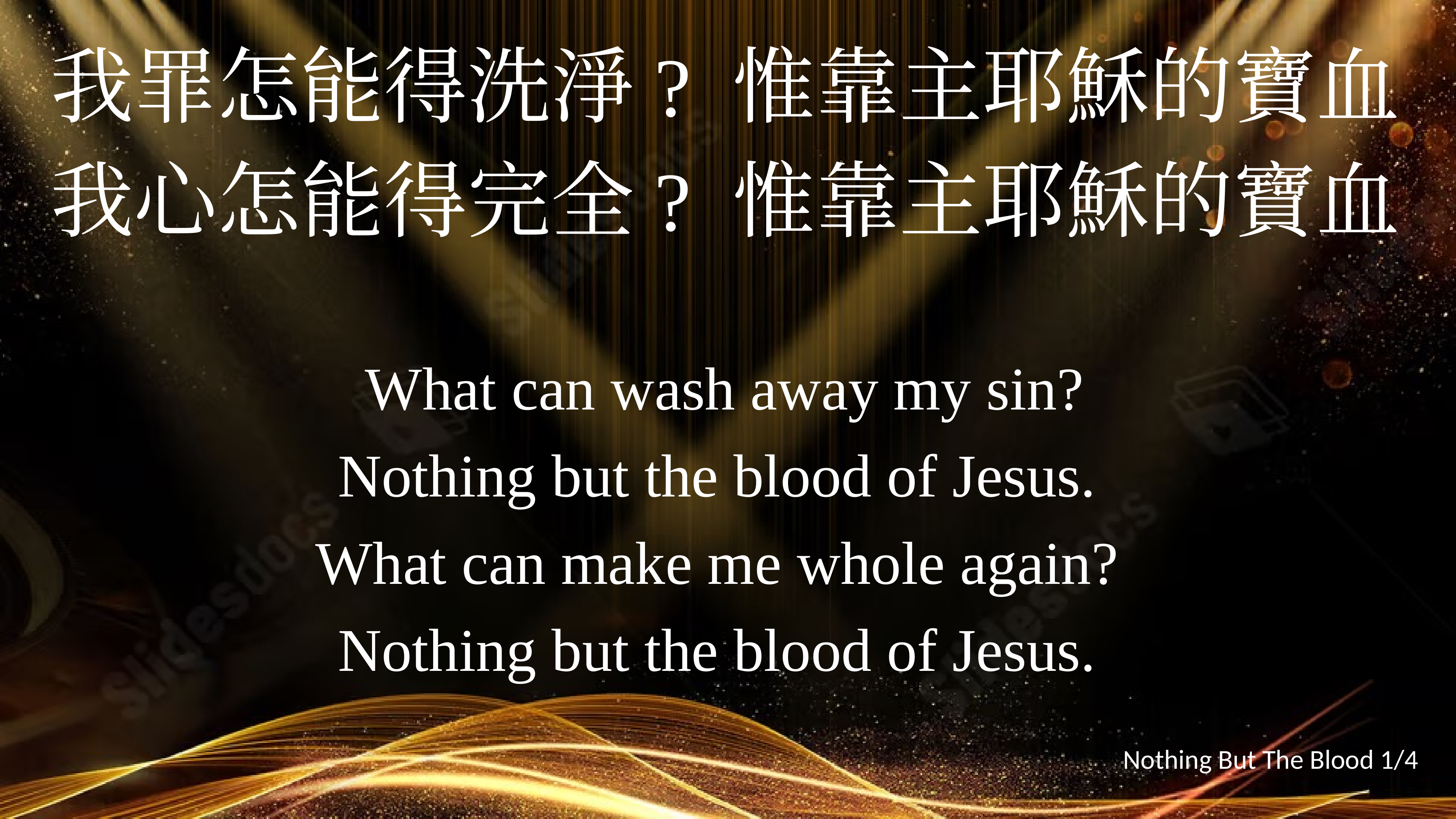

我罪怎能得洗淨? 惟靠主耶穌的寶血
我心怎能得完全? 惟靠主耶穌的寶血

What can wash away my sin?
Nothing but the blood of Jesus.
What can make me whole again?
Nothing but the blood of Jesus.
Nothing But The Blood 1/4